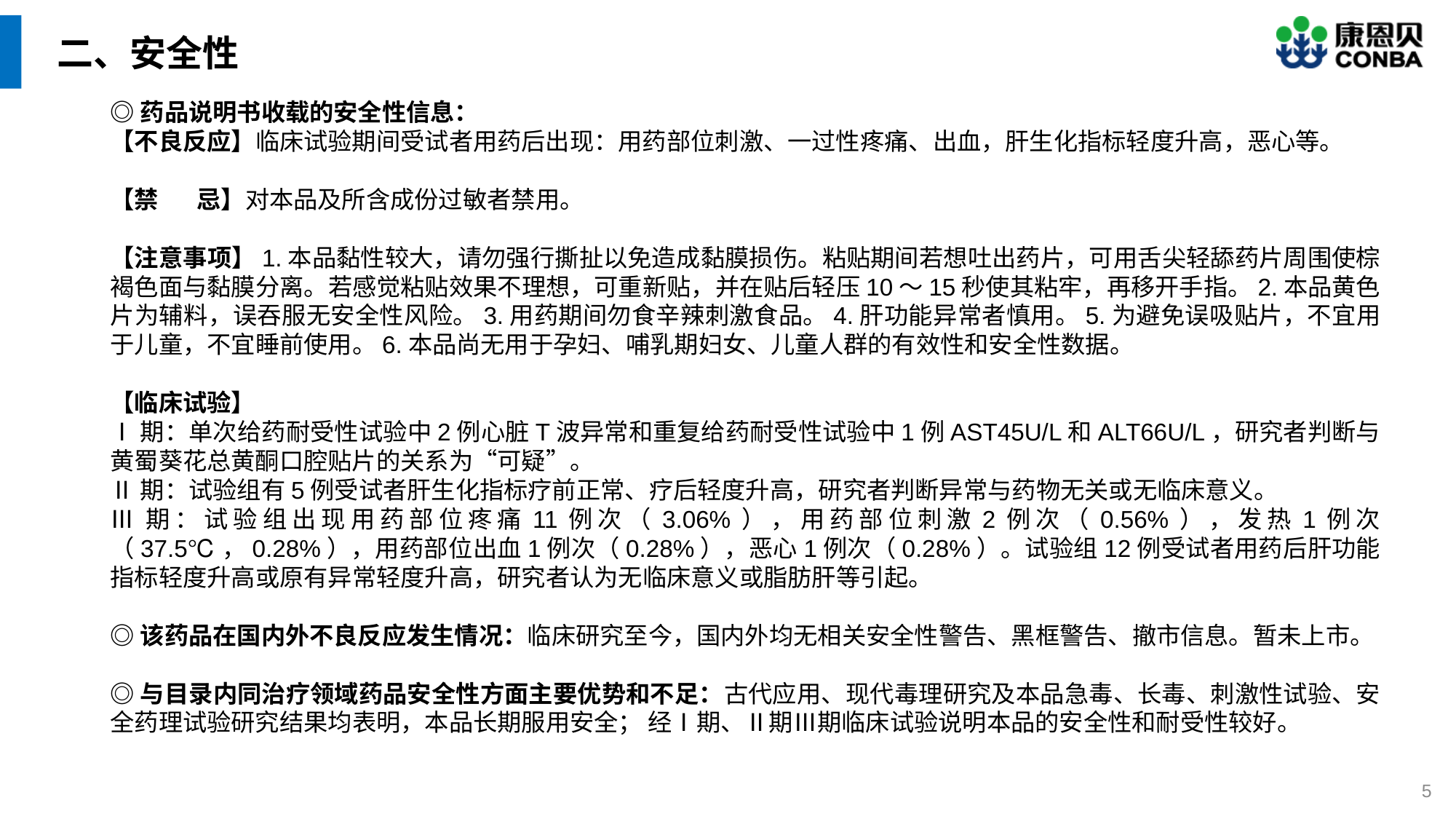

二、安全性
◎药品说明书收载的安全性信息：
【不良反应】临床试验期间受试者用药后出现：用药部位刺激、一过性疼痛、出血，肝生化指标轻度升高，恶心等。

【禁       忌】对本品及所含成份过敏者禁用。

【注意事项】1.本品黏性较大，请勿强行撕扯以免造成黏膜损伤。粘贴期间若想吐出药片，可用舌尖轻舔药片周围使棕褐色面与黏膜分离。若感觉粘贴效果不理想，可重新贴，并在贴后轻压10～15秒使其粘牢，再移开手指。2.本品黄色片为辅料，误吞服无安全性风险。3.用药期间勿食辛辣刺激食品。4.肝功能异常者慎用。5.为避免误吸贴片，不宜用于儿童，不宜睡前使用。6.本品尚无用于孕妇、哺乳期妇女、儿童人群的有效性和安全性数据。

【临床试验】
Ⅰ期：单次给药耐受性试验中2例心脏T波异常和重复给药耐受性试验中1例AST45U/L和ALT66U/L，研究者判断与黄蜀葵花总黄酮口腔贴片的关系为“可疑”。
Ⅱ期：试验组有5例受试者肝生化指标疗前正常、疗后轻度升高，研究者判断异常与药物无关或无临床意义。
Ⅲ期：试验组出现用药部位疼痛11例次（3.06%），用药部位刺激2例次（0.56%），发热1例次（37.5℃，0.28%），用药部位出血1例次（0.28%），恶心1例次（0.28%）。试验组12例受试者用药后肝功能指标轻度升高或原有异常轻度升高，研究者认为无临床意义或脂肪肝等引起。

◎该药品在国内外不良反应发生情况：临床研究至今，国内外均无相关安全性警告、黑框警告、撤市信息。暂未上市。

◎与目录内同治疗领域药品安全性方面主要优势和不足：古代应用、现代毒理研究及本品急毒、长毒、刺激性试验、安全药理试验研究结果均表明，本品长期服用安全； 经Ⅰ期、Ⅱ期Ⅲ期临床试验说明本品的安全性和耐受性较好。